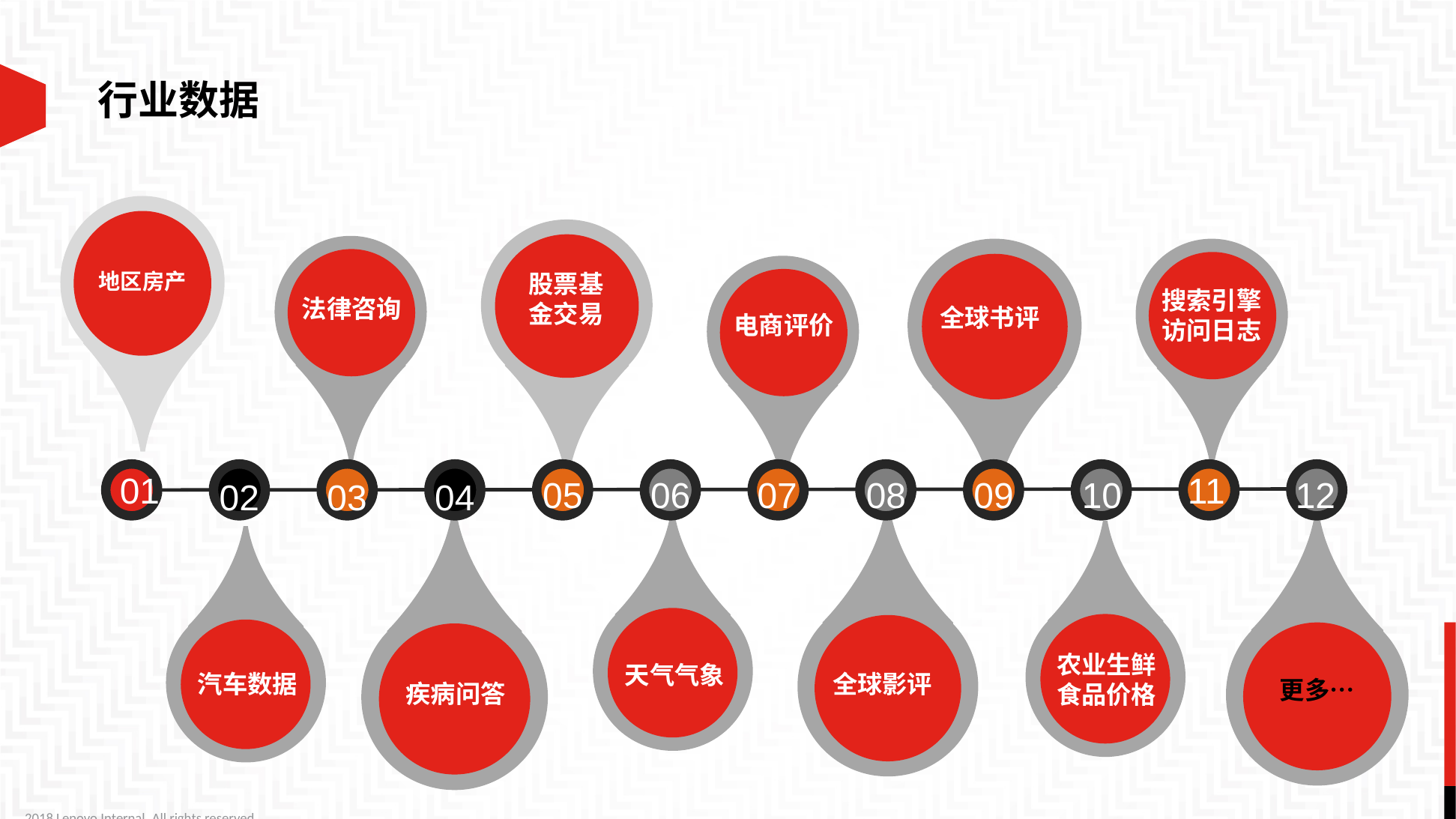

行业数据

地区房产

股票基
金交易

法律咨询

全球书评

搜索引擎
访问日志

电商评价
01
11

02

04

06

08

10

12
05
07
09
03

全球影评

天气气象

疾病问答

更多…

农业生鲜
食品价格

汽车数据